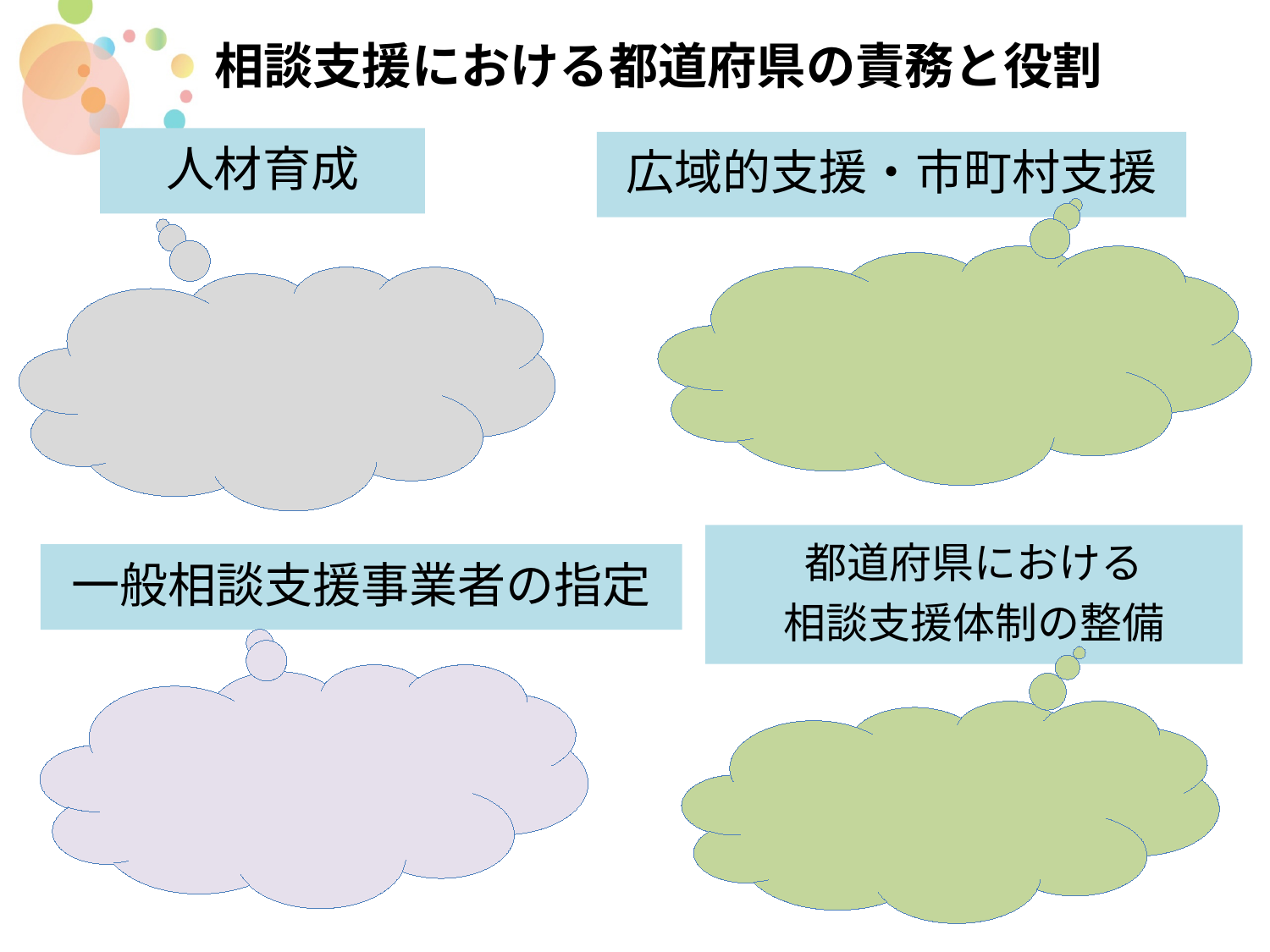

# 相談支援における都道府県の責務と役割
人材育成
広域的支援・市町村支援

都道府県における
相談支援体制の整備
一般相談支援事業者の指定